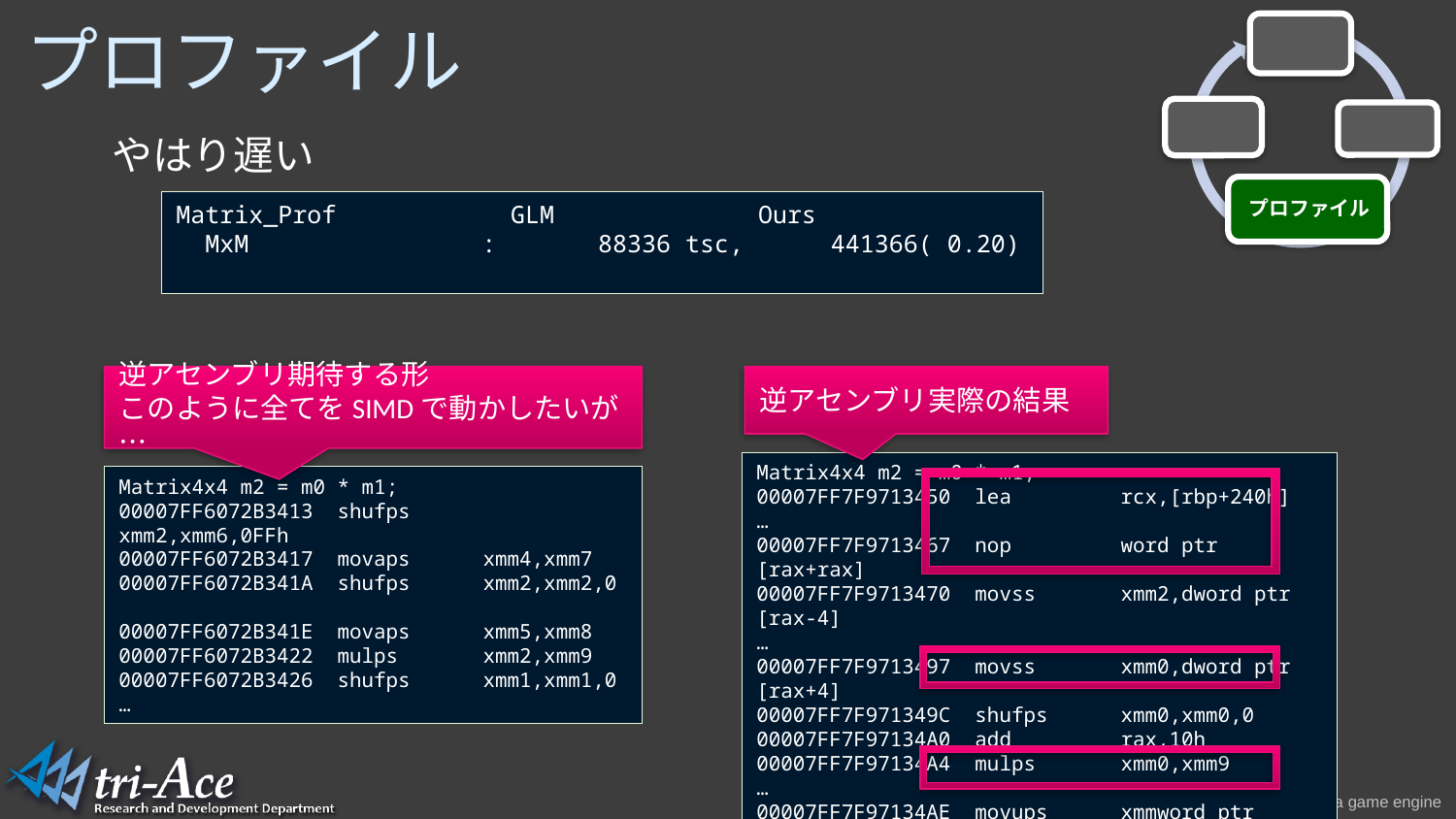

# プロファイル

プロファイル

やはり遅い

Matrix_Prof            GLM              Ours
  MxM                :       88336 tsc,      441366( 0.20)

逆アセンブリ期待する形
このように全てをSIMDで動かしたいが…
逆アセンブリ実際の結果
Matrix4x4 m2 = m0 * m1;
00007FF7F9713450  lea         rcx,[rbp+240h]
…
00007FF7F9713467  nop         word ptr [rax+rax]
00007FF7F9713470  movss       xmm2,dword ptr [rax-4]
…
00007FF7F9713497  movss       xmm0,dword ptr [rax+4]
00007FF7F971349C  shufps      xmm0,xmm0,0
00007FF7F97134A0  add         rax,10h
00007FF7F97134A4  mulps       xmm0,xmm9
…
00007FF7F97134AE  movups      xmmword ptr [rcx],xmm2
00007FF7F97134B1  add         rcx,10h
Matrix4x4 m2 = m0 * m1;
00007FF6072B3413  shufps      xmm2,xmm6,0FFh
00007FF6072B3417  movaps      xmm4,xmm7
00007FF6072B341A  shufps      xmm2,xmm2,0
00007FF6072B341E  movaps      xmm5,xmm8
00007FF6072B3422  mulps       xmm2,xmm9
00007FF6072B3426  shufps      xmm1,xmm1,0
…